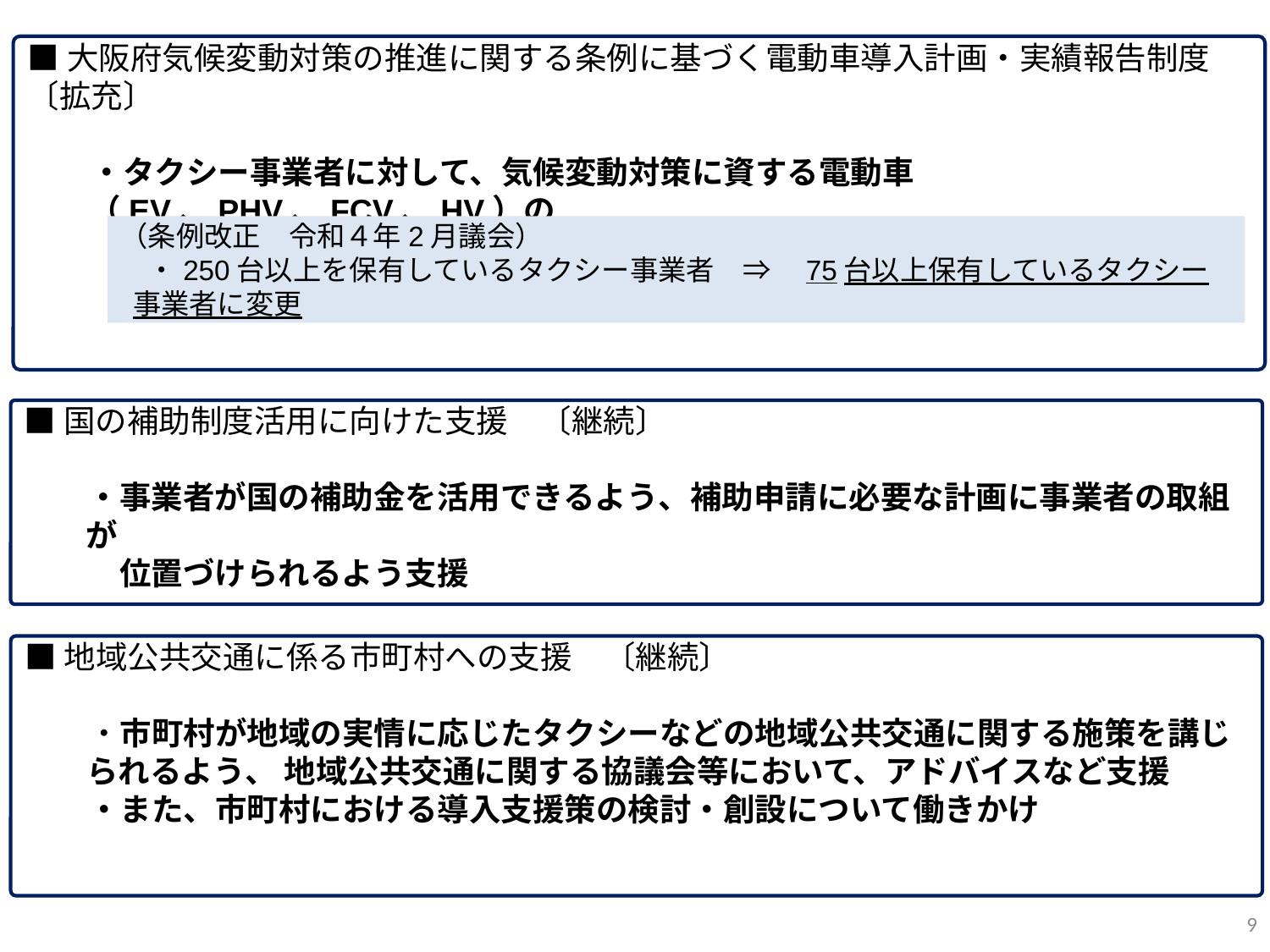

■大阪府気候変動対策の推進に関する条例に基づく電動車導入計画・実績報告制度　〔拡充〕

　　・タクシー事業者に対して、気候変動対策に資する電動車（EV、PHV、FCV、HV）の
　　　導入について、条例に基づく計画・実績報告制度を拡充

（条例改正　令和４年2月議会）
　・250台以上を保有しているタクシー事業者　⇒　75台以上保有しているタクシー事業者に変更
■国の補助制度活用に向けた支援　〔継続〕

　　・事業者が国の補助金を活用できるよう、補助申請に必要な計画に事業者の取組が
　　　位置づけられるよう支援
■地域公共交通に係る市町村への支援　〔継続〕

　　・市町村が地域の実情に応じたタクシーなどの地域公共交通に関する施策を講じられるよう、 地域公共交通に関する協議会等において、アドバイスなど支援
　　・また、市町村における導入支援策の検討・創設について働きかけ

9